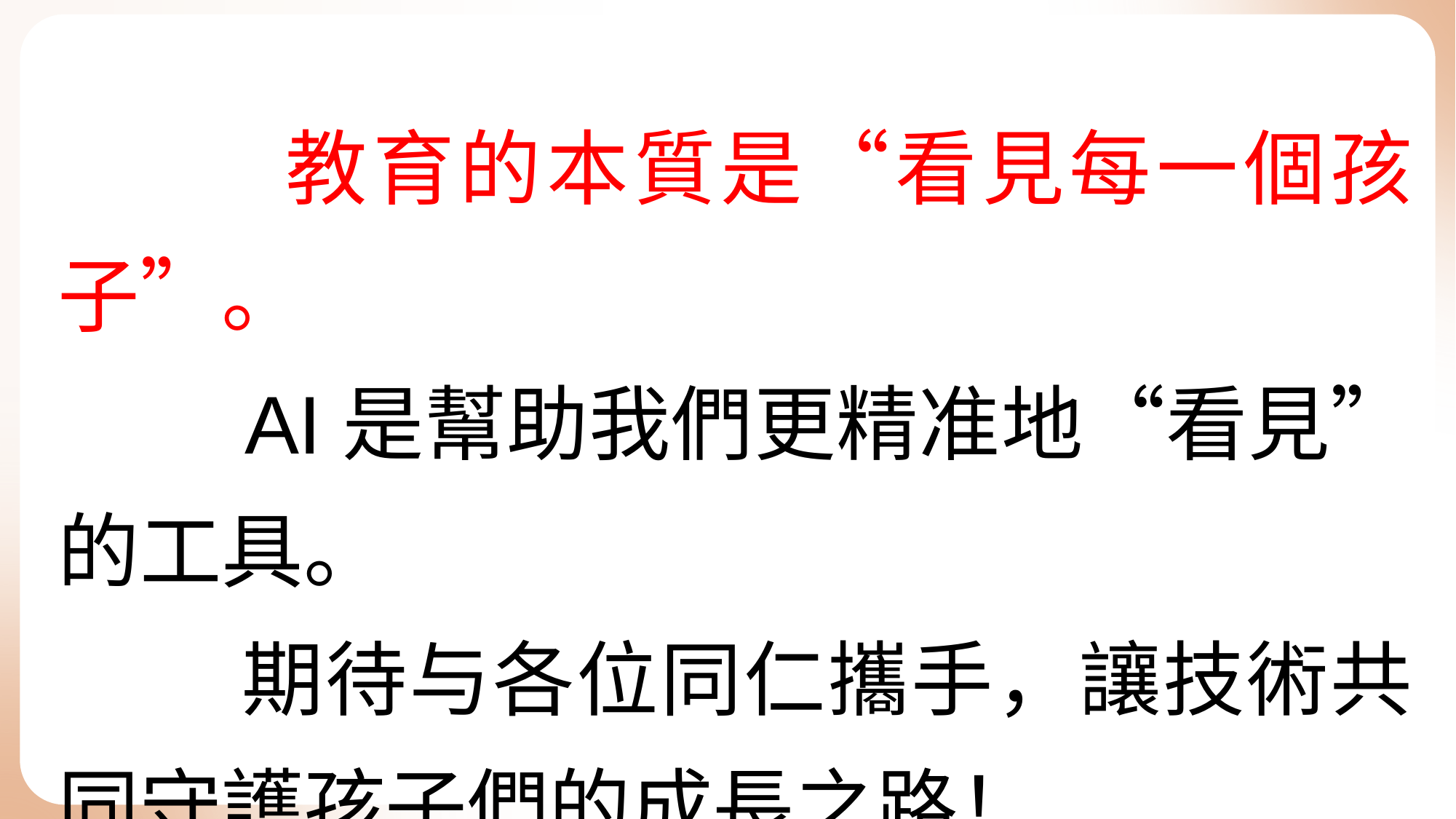

教育的本質是“看見每一個孩子”。
        AI是幫助我們更精准地“看見”的工具。
        期待与各位同仁攜手，讓技術共同守護孩子們的成長之路！